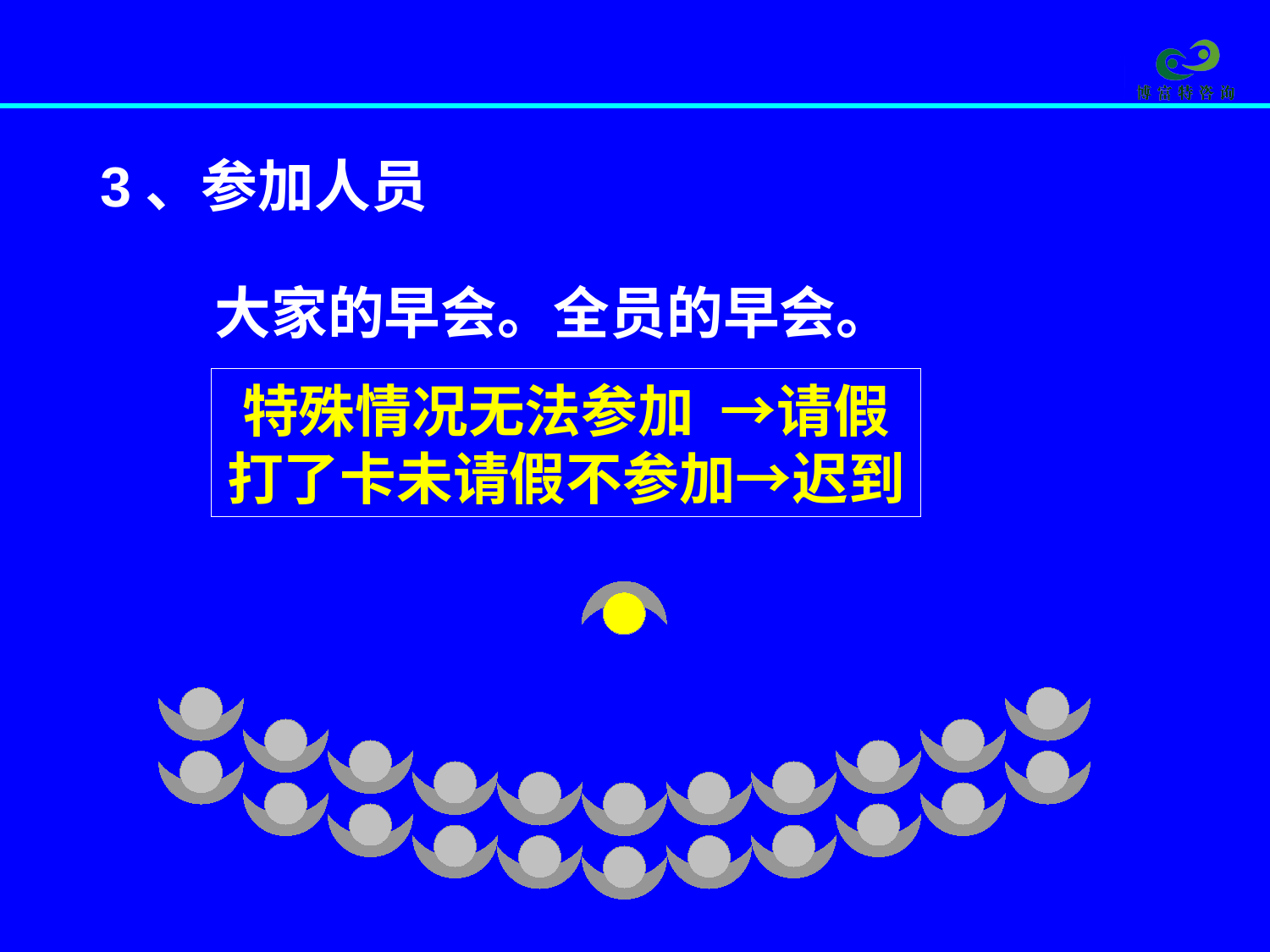

3、参加人员
大家的早会。全员的早会。
特殊情况无法参加  →请假
打了卡未请假不参加→迟到

#